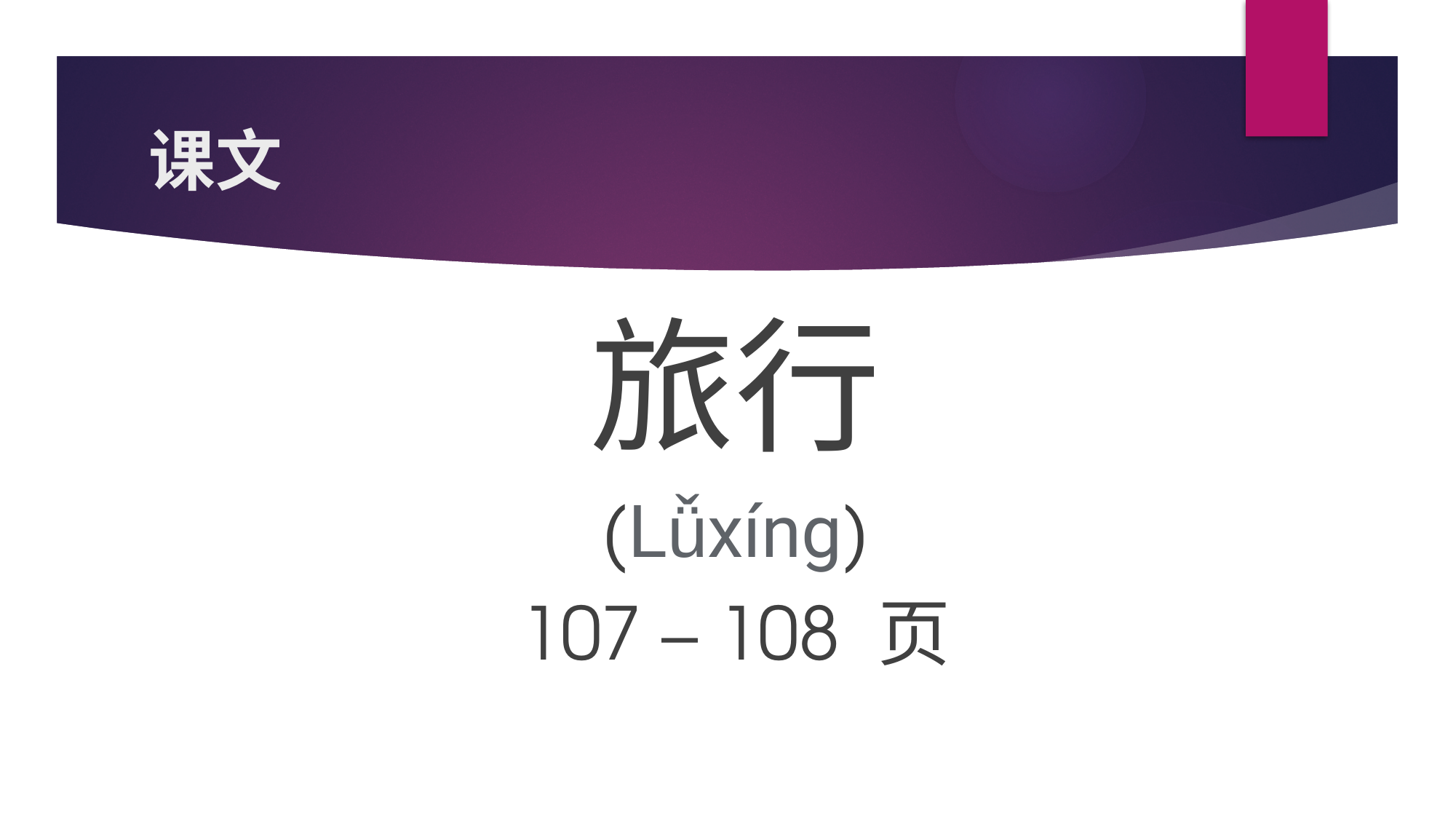

# 课文
旅行
(Lǚxíng)
107 – 108 页